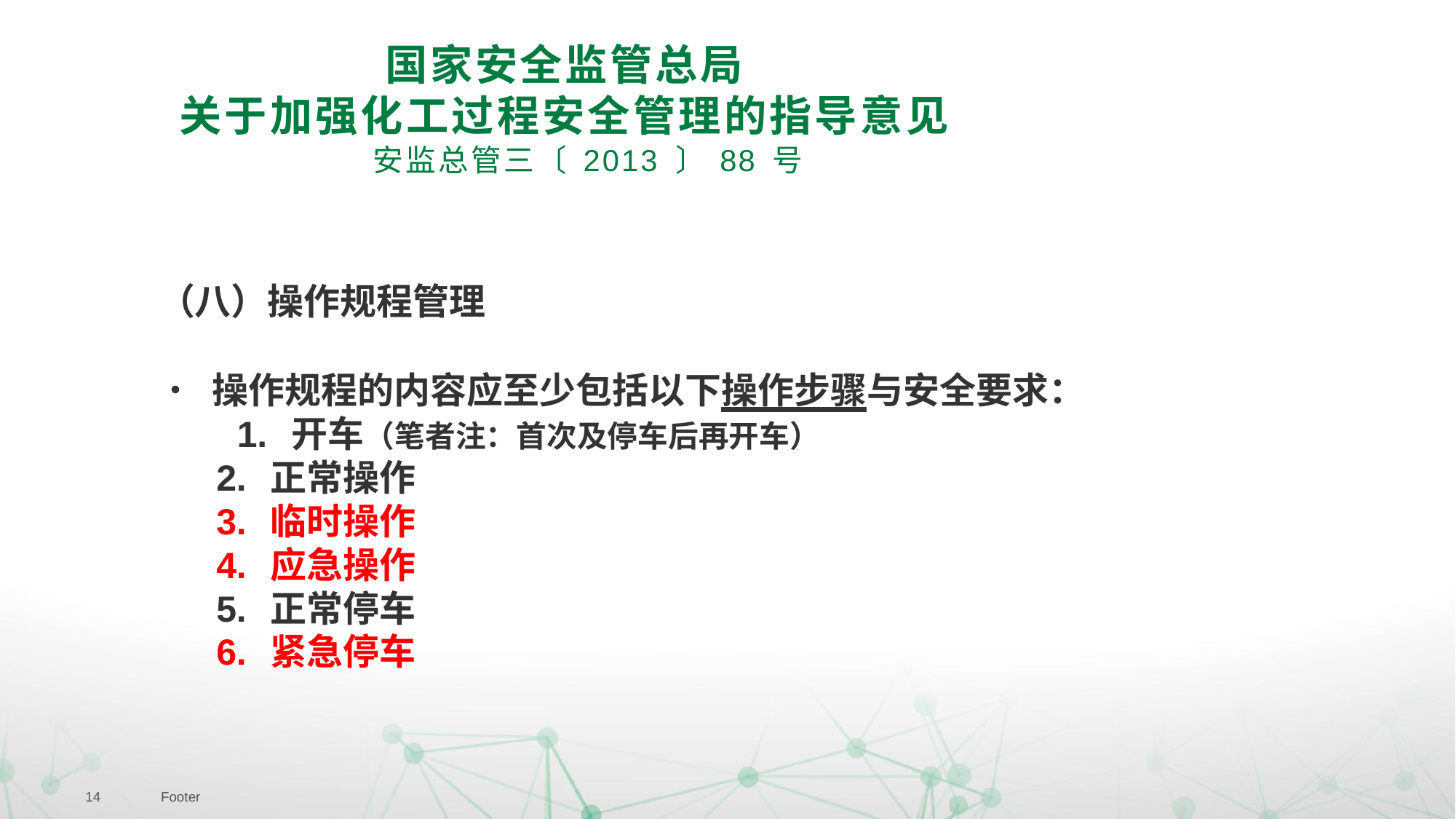

# 国家安全监管总局
关于加强化工过程安全管理的指导意见
安监总管三〔 2013 〕 88 号

（八）操作规程管理

•	操作规程的内容应至少包括以下操作步骤与安全要求：  1. 开车（笔者注：首次及停车后再开车）
2. 正常操作
3. 临时操作
4. 应急操作
5. 正常停车
6. 紧急停车
14
Footer